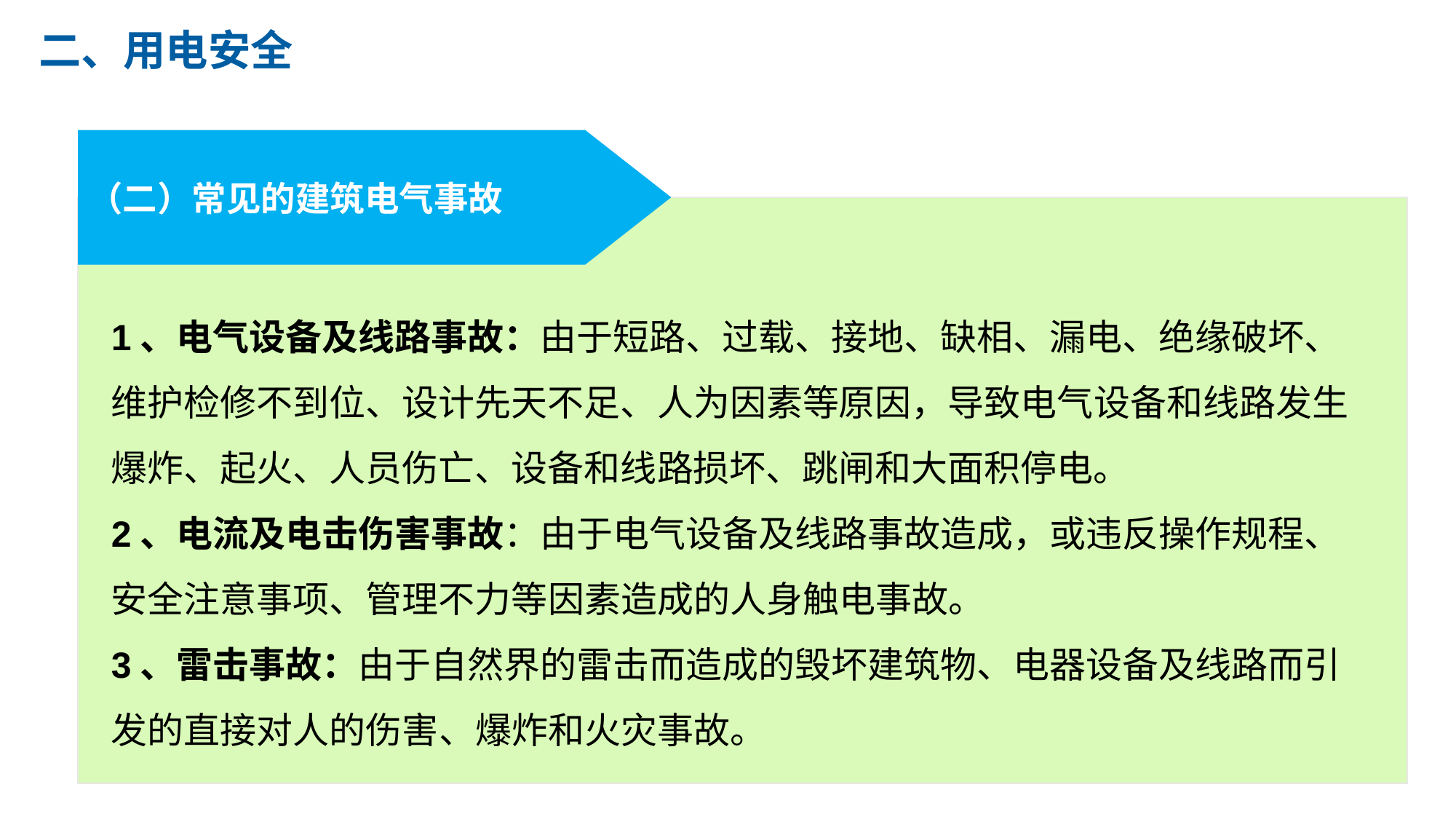

二、用电安全
（二）常见的建筑电气事故

1、电气设备及线路事故：由于短路、过载、接地、缺相、漏电、绝缘破坏、维护检修不到位、设计先天不足、人为因素等原因，导致电气设备和线路发生爆炸、起火、人员伤亡、设备和线路损坏、跳闸和大面积停电。
2、电流及电击伤害事故：由于电气设备及线路事故造成，或违反操作规程、安全注意事项、管理不力等因素造成的人身触电事故。
3、雷击事故：由于自然界的雷击而造成的毁坏建筑物、电器设备及线路而引发的直接对人的伤害、爆炸和火灾事故。